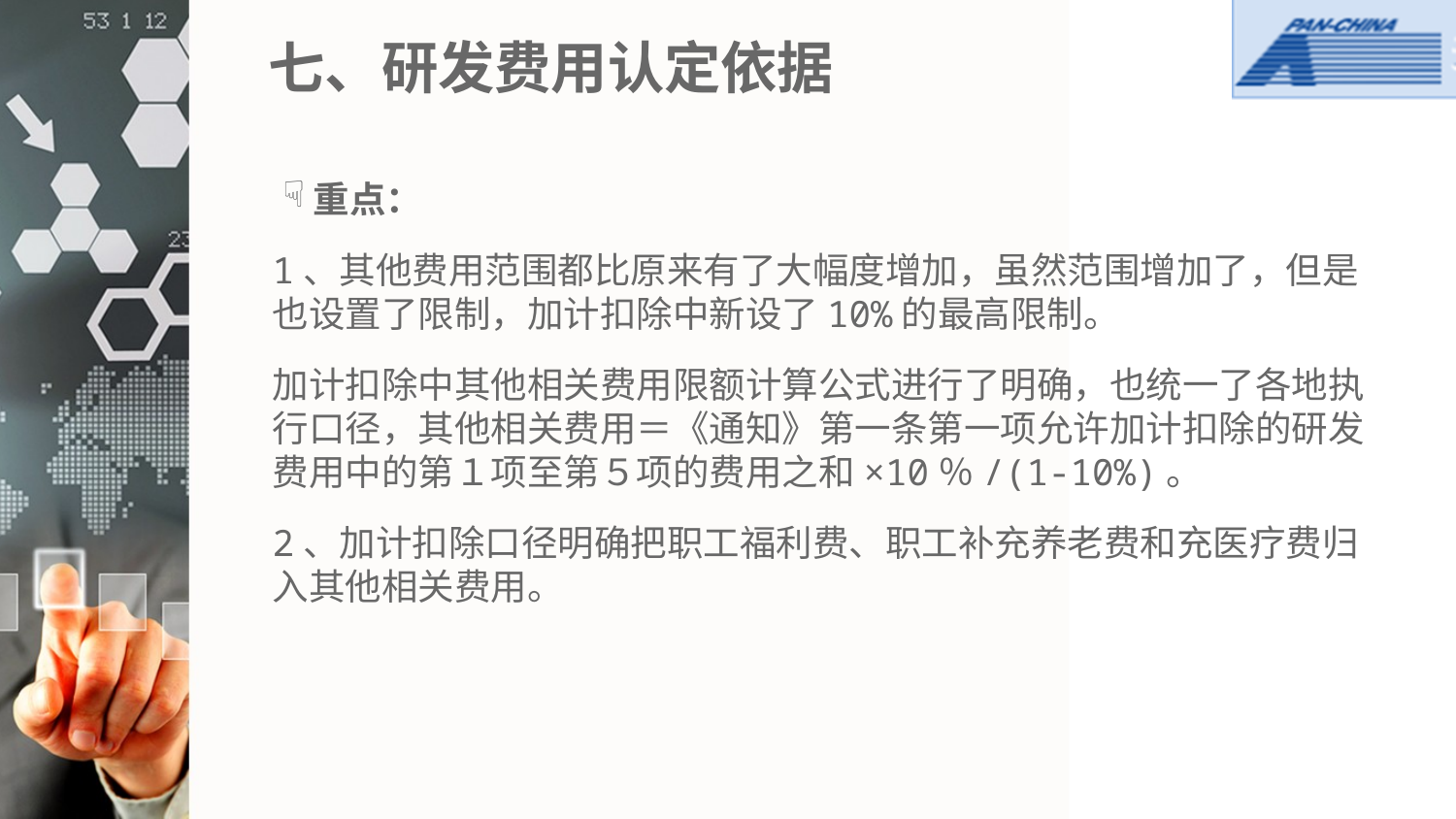

# 七、研发费用认定依据
重点：
1、其他费用范围都比原来有了大幅度增加，虽然范围增加了，但是也设置了限制，加计扣除中新设了10%的最高限制。
加计扣除中其他相关费用限额计算公式进行了明确，也统一了各地执行口径，其他相关费用＝《通知》第一条第一项允许加计扣除的研发费用中的第１项至第５项的费用之和×10％/(1-10%)。
2、加计扣除口径明确把职工福利费、职工补充养老费和充医疗费归入其他相关费用。